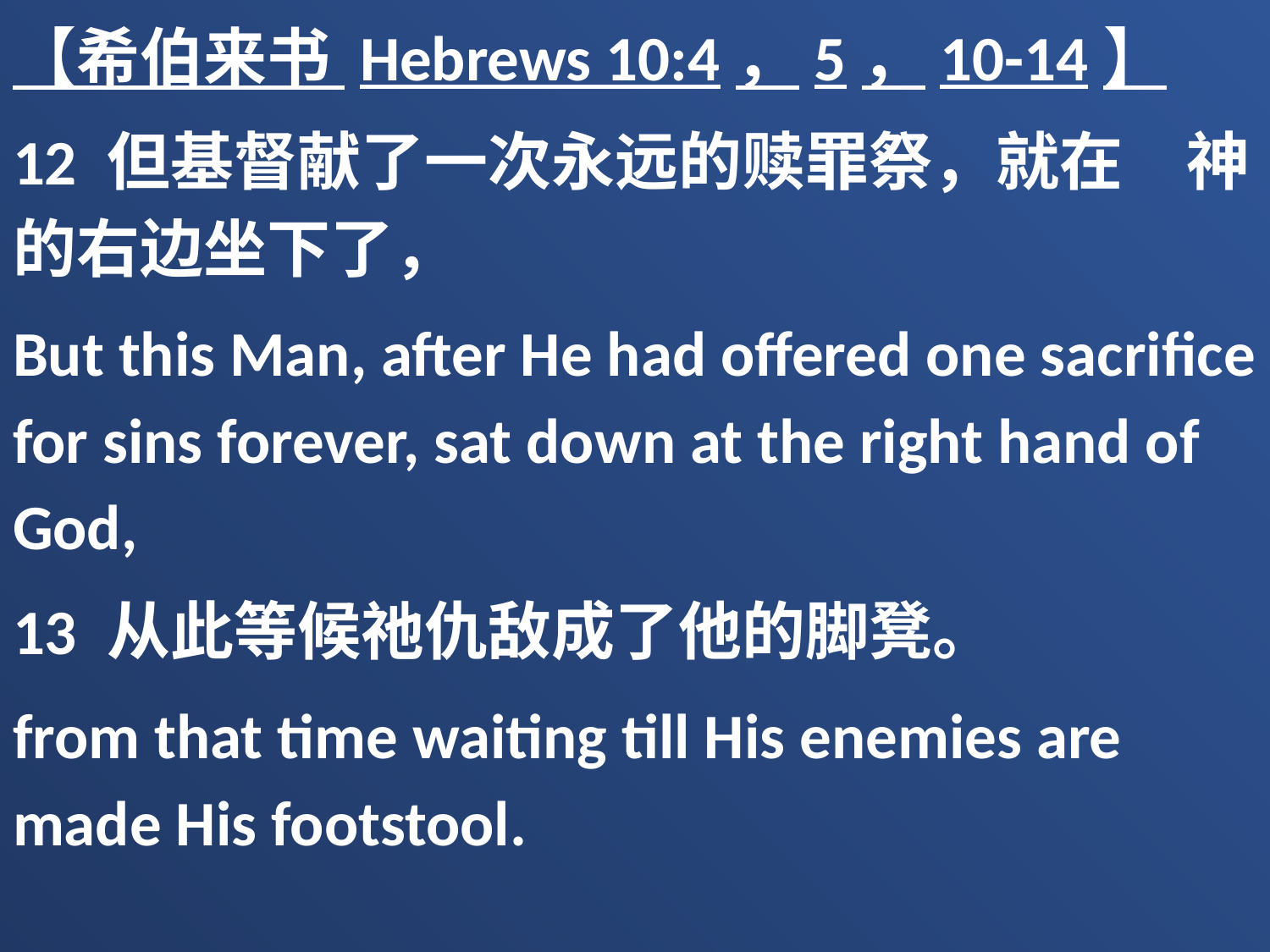

【希伯来书 Hebrews 10:4，5，10-14】
12 但基督献了一次永远的赎罪祭，就在　神的右边坐下了，
But this Man, after He had offered one sacrifice for sins forever, sat down at the right hand of God,
13 从此等候祂仇敌成了他的脚凳。
from that time waiting till His enemies are made His footstool.